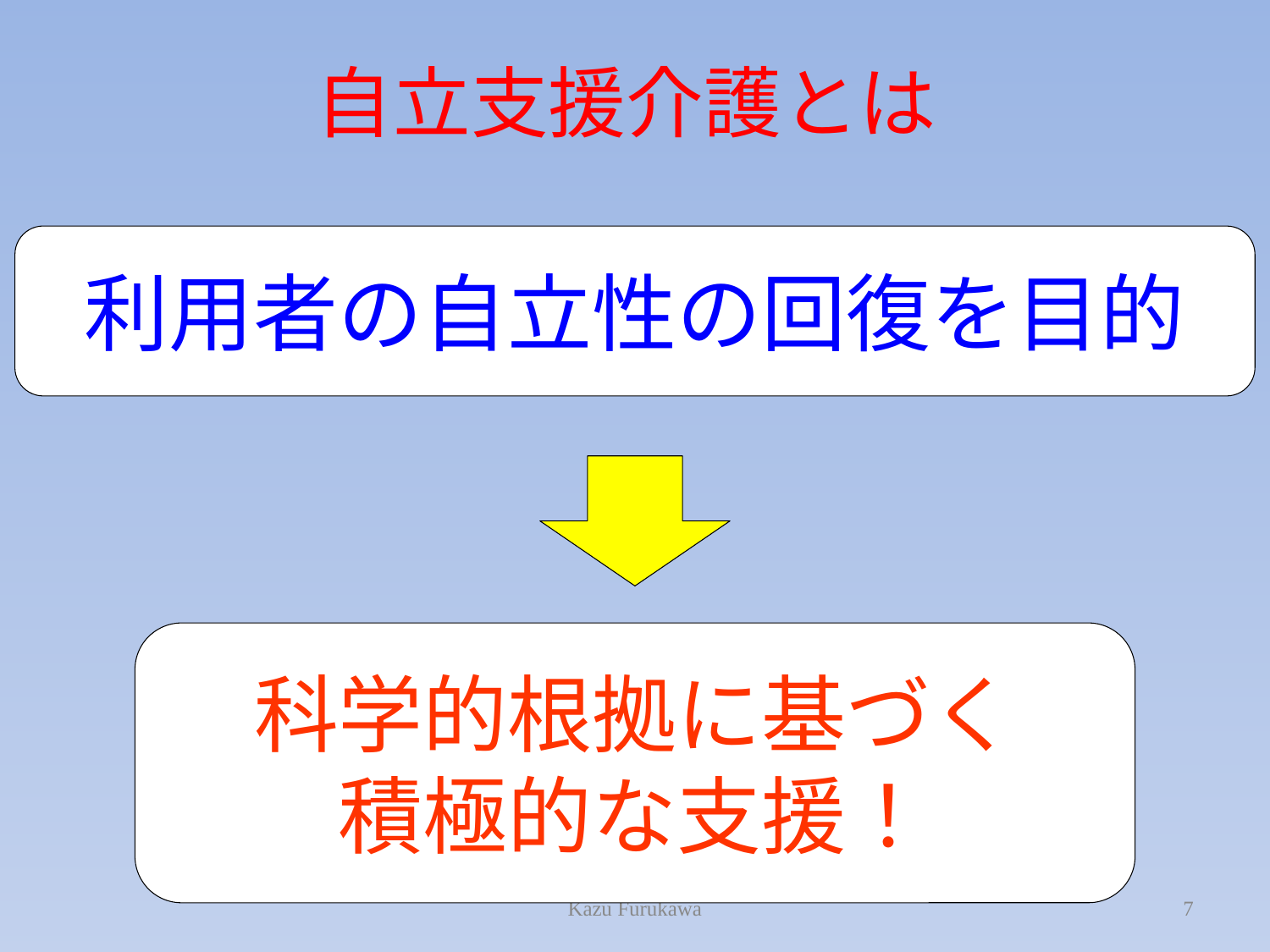

# 自立支援介護とは
利用者の自立性の回復を目的

科学的根拠に基づく
積極的な支援！
Kazu Furukawa
7